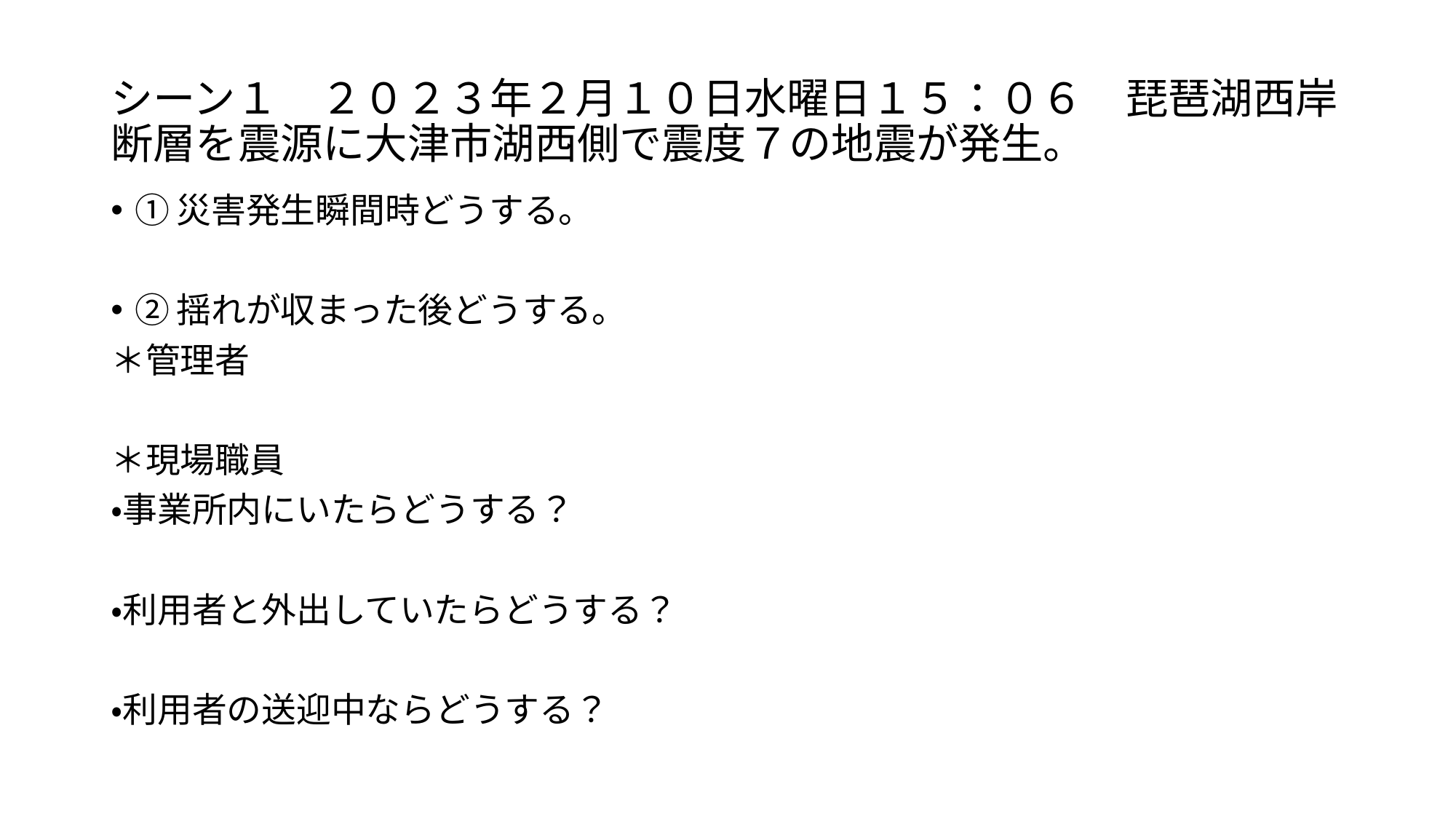

# シーン１　２０２３年２月１０日水曜日１５：０６　琵琶湖西岸断層を震源に大津市湖西側で震度７の地震が発生。
①災害発生瞬間時どうする。

②揺れが収まった後どうする。
＊管理者

＊現場職員
・事業所内にいたらどうする？

・利用者と外出していたらどうする？

・利用者の送迎中ならどうする？